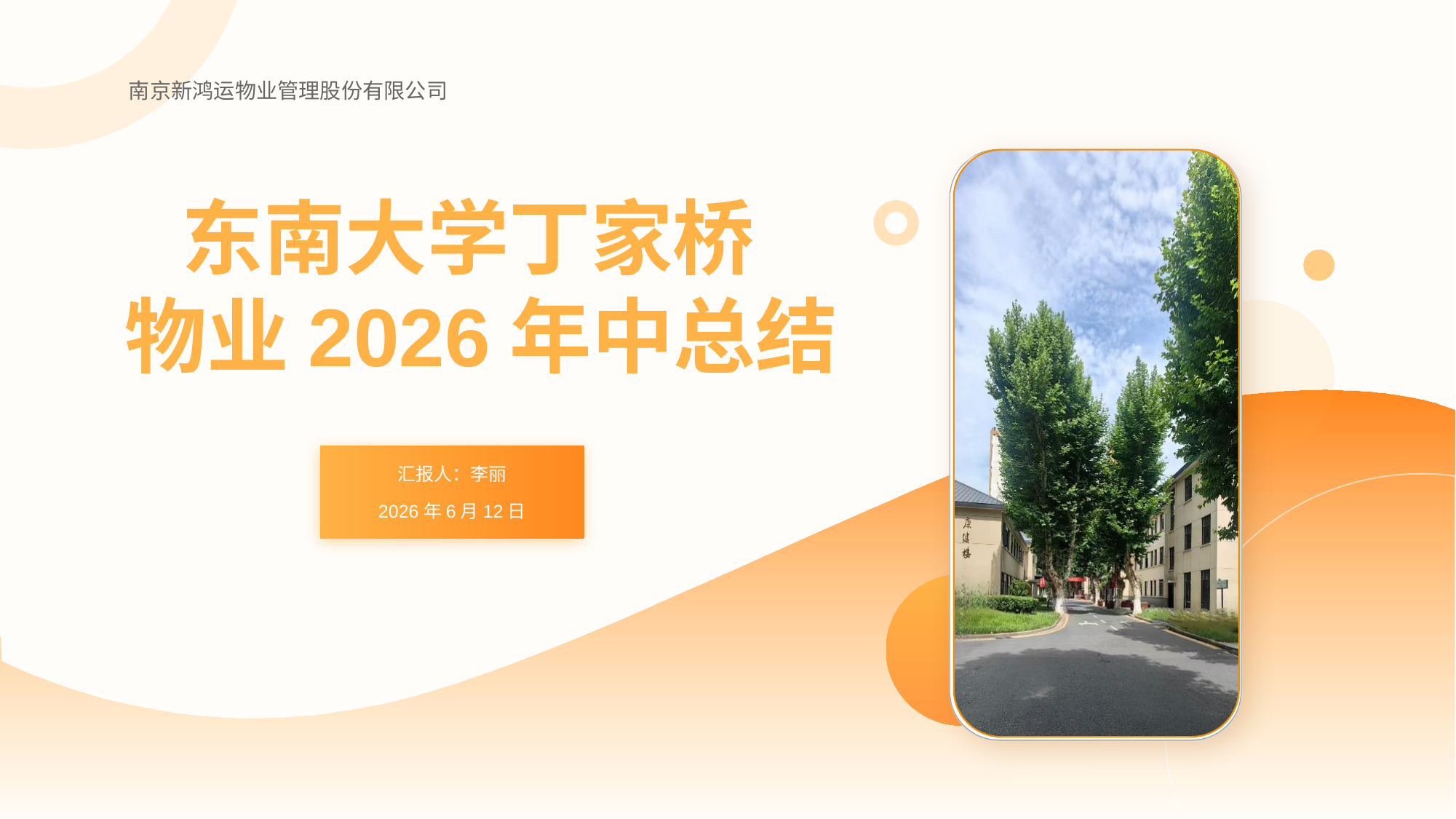

东南大学丁家桥
物业2026年中总结
南京新鸿运物业管理股份有限公司

汇报人：李丽
2026年6月12日